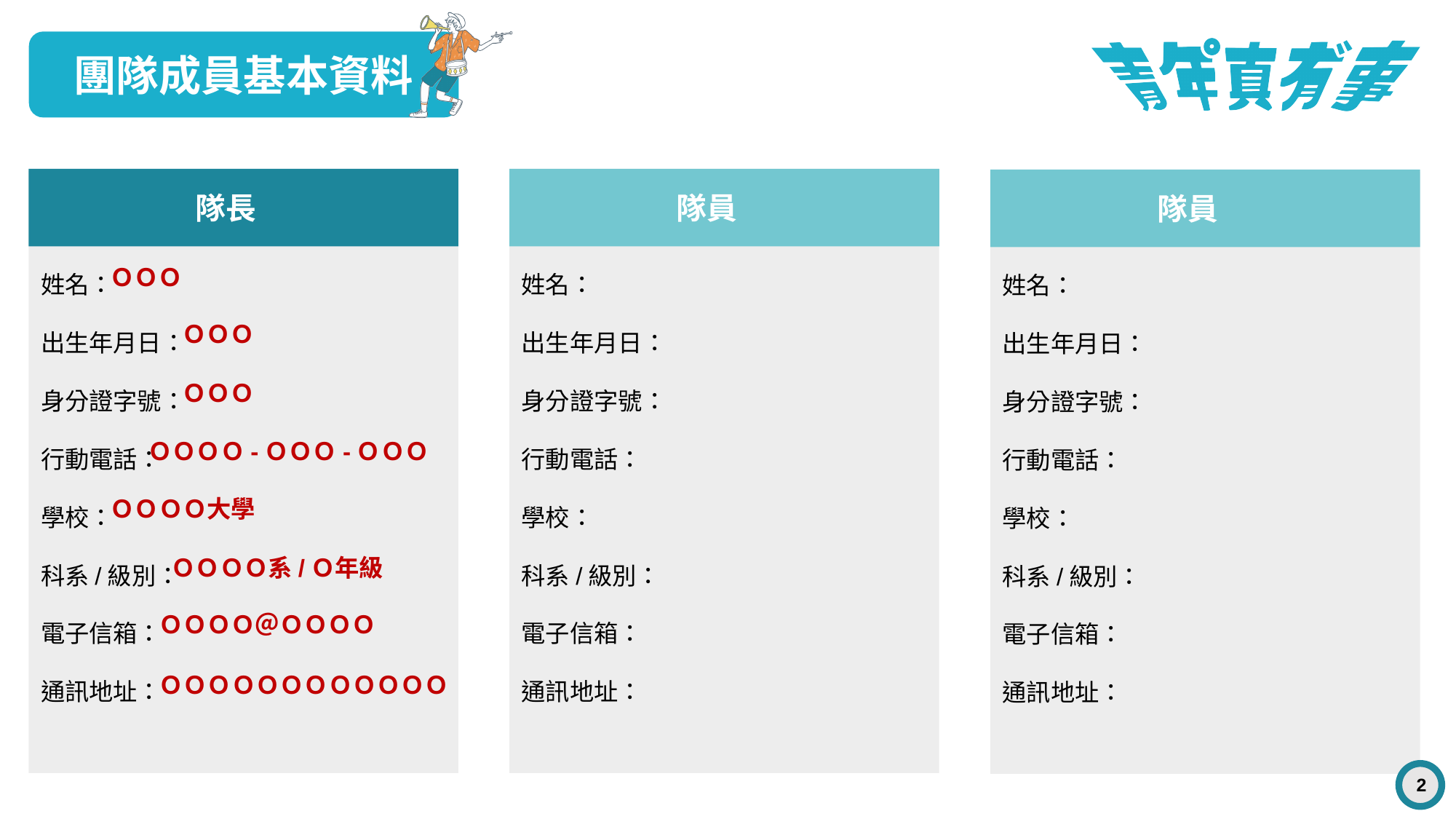

ＯＯＯ
ＯＯＯ

ＯＯＯ
ＯＯＯＯ-ＯＯＯ-ＯＯＯ
ＯＯＯＯ大學
ＯＯＯＯ系/Ｏ年級
ＯＯＯＯ＠ＯＯＯＯ
ＯＯＯＯＯＯＯＯＯＯＯＯ
2